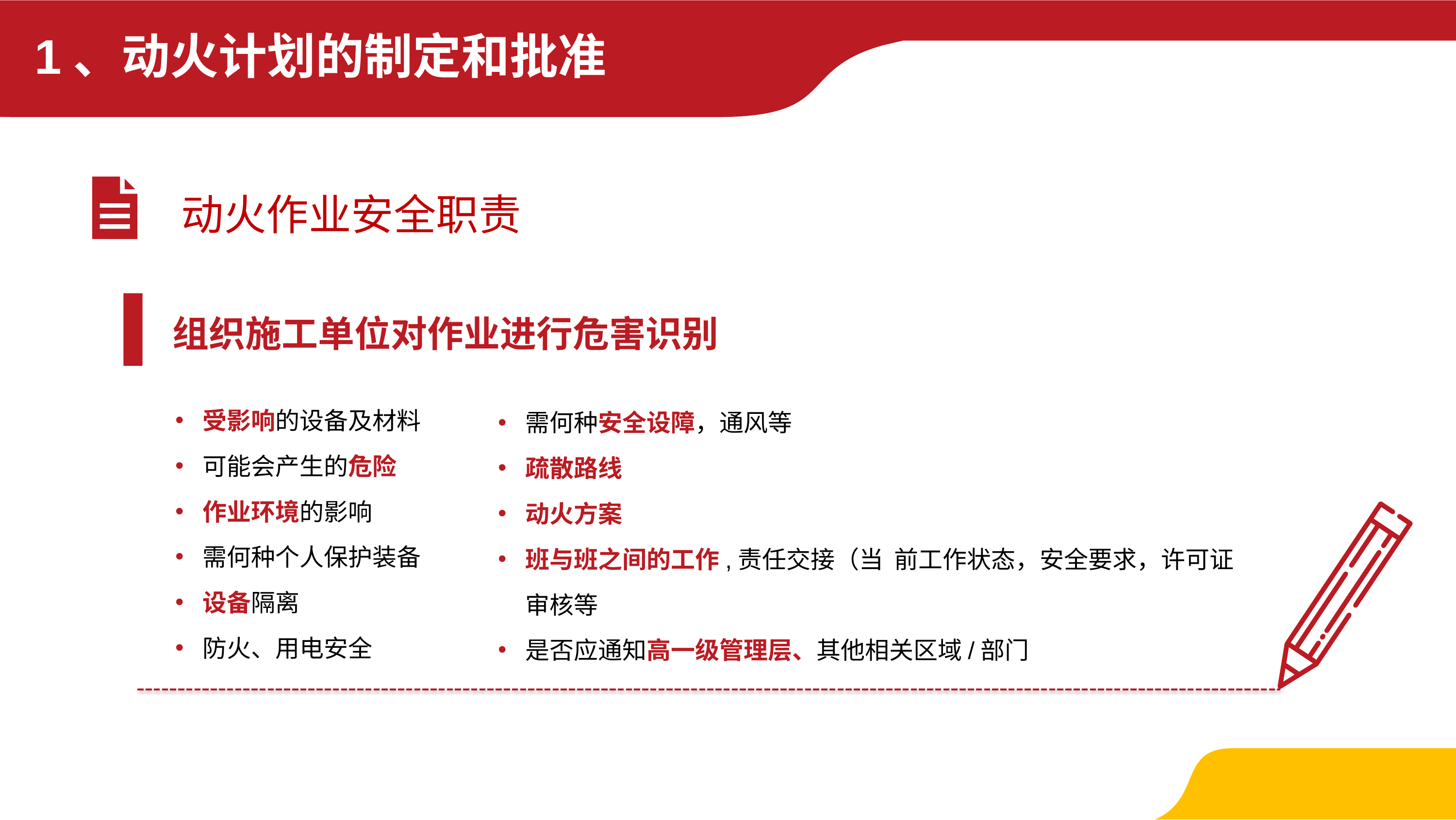

1、动火计划的制定和批准

动火作业安全职责

组织施工单位对作业进行危害识别
受影响的设备及材料
可能会产生的危险
作业环境的影响
需何种个人保护装备
设备隔离
防火、用电安全
需何种安全设障，通风等
疏散路线
动火方案
班与班之间的工作,责任交接（当  前工作状态，安全要求，许可证审核等
是否应通知高一级管理层、其他相关区域/部门